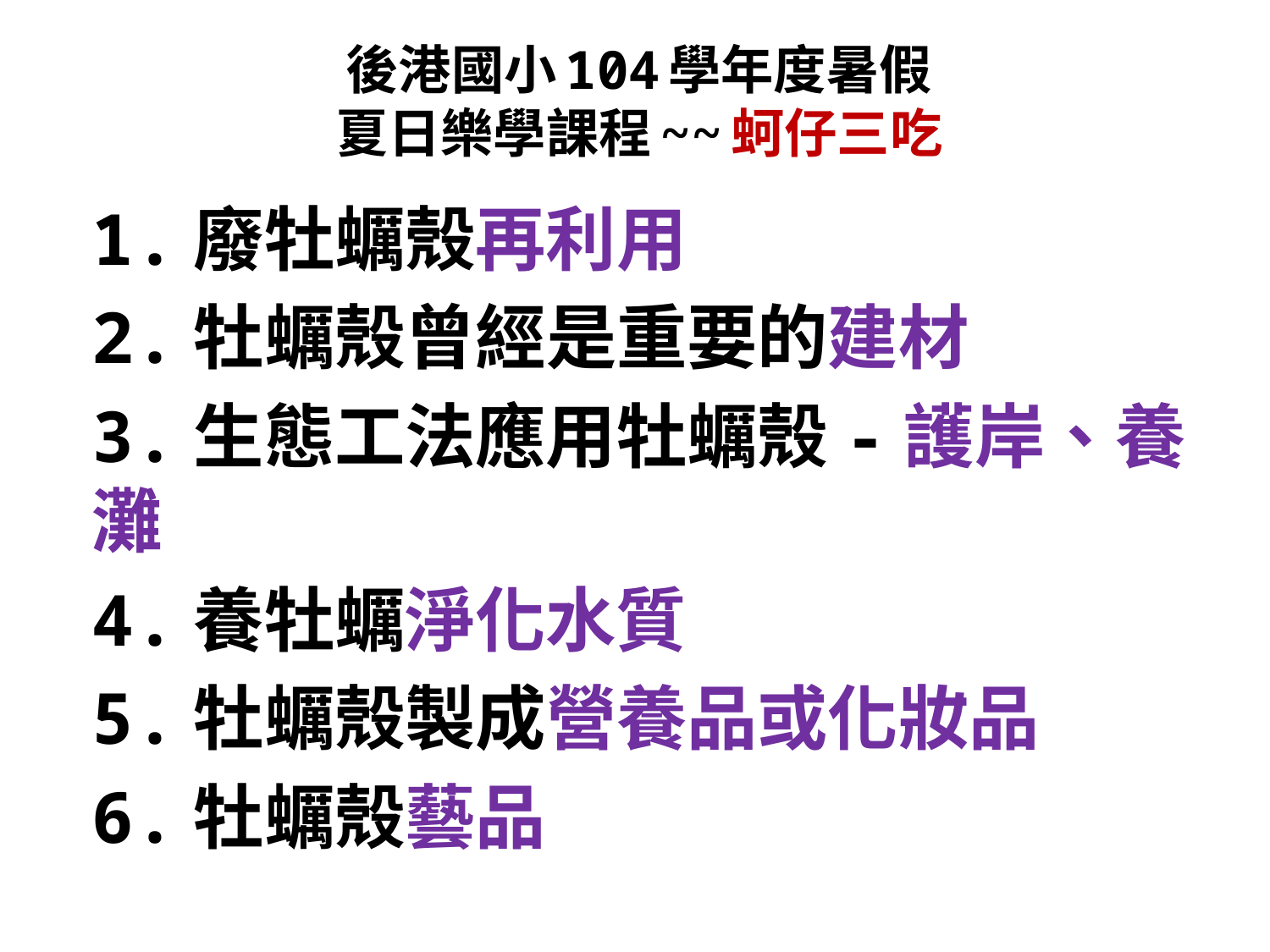

# 後港國小104學年度暑假 夏日樂學課程~~蚵仔三吃
1.廢牡蠣殼再利用
2.牡蠣殼曾經是重要的建材
3.生態工法應用牡蠣殼-護岸、養灘
4.養牡蠣淨化水質
5.牡蠣殼製成營養品或化妝品
6.牡蠣殼藝品